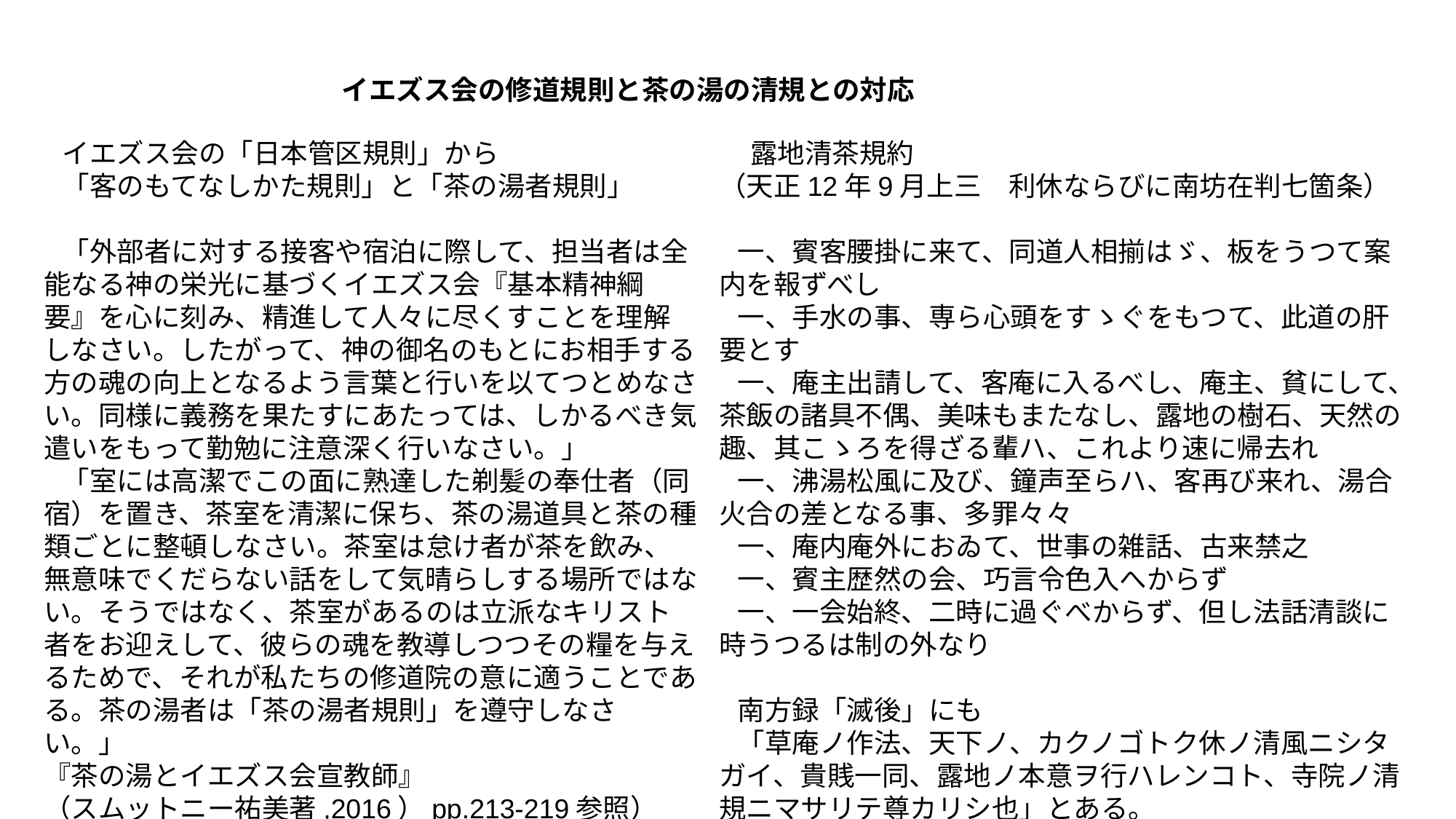

イエズス会の修道規則と茶の湯の清規との対応
イエズス会の「日本管区規則」から
「客のもてなしかた規則」と「茶の湯者規則」

「外部者に対する接客や宿泊に際して、担当者は全能なる神の栄光に基づくイエズス会『基本精神綱要』を心に刻み、精進して人々に尽くすことを理解しなさい。したがって、神の御名のもとにお相手する方の魂の向上となるよう言葉と行いを以てつとめなさい。同様に義務を果たすにあたっては、しかるべき気遣いをもって勤勉に注意深く行いなさい。」
「室には高潔でこの面に熟達した剃髪の奉仕者（同宿）を置き、茶室を清潔に保ち、茶の湯道具と茶の種類ごとに整頓しなさい。茶室は怠け者が茶を飲み、無意味でくだらない話をして気晴らしする場所ではない。そうではなく、茶室があるのは立派なキリスト者をお迎えして、彼らの魂を教導しつつその糧を与えるためで、それが私たちの修道院の意に適うことである。茶の湯者は「茶の湯者規則」を遵守しなさい。」
『茶の湯とイエズス会宣教師』
（スムットニー祐美著,2016）pp.213-219参照）

 露地清茶規約
（天正12年9月上三　利休ならびに南坊在判七箇条）

一、賓客腰掛に来て、同道人相揃はゞ、板をうつて案内を報ずべし
一、手水の事、専ら心頭をすゝぐをもつて、此道の肝要とす
一、庵主出請して、客庵に入るべし、庵主、貧にして、茶飯の諸具不偶、美味もまたなし、露地の樹石、天然の趣、其こゝろを得ざる輩ハ、これより速に帰去れ
一、沸湯松風に及び、鐘声至らハ、客再び来れ、湯合火合の差となる事、多罪々々
一、庵内庵外におゐて、世事の雑話、古来禁之
一、賓主歴然の会、巧言令色入へからず
一、一会始終、二時に過ぐべからず、但し法話清談に時うつるは制の外なり

南方録「滅後」にも
「草庵ノ作法、天下ノ、カクノゴトク休ノ清風ニシタガイ、貴賎一同、露地ノ本意ヲ行ハレンコト、寺院ノ清規ニマサリテ尊カリシ也」とある。